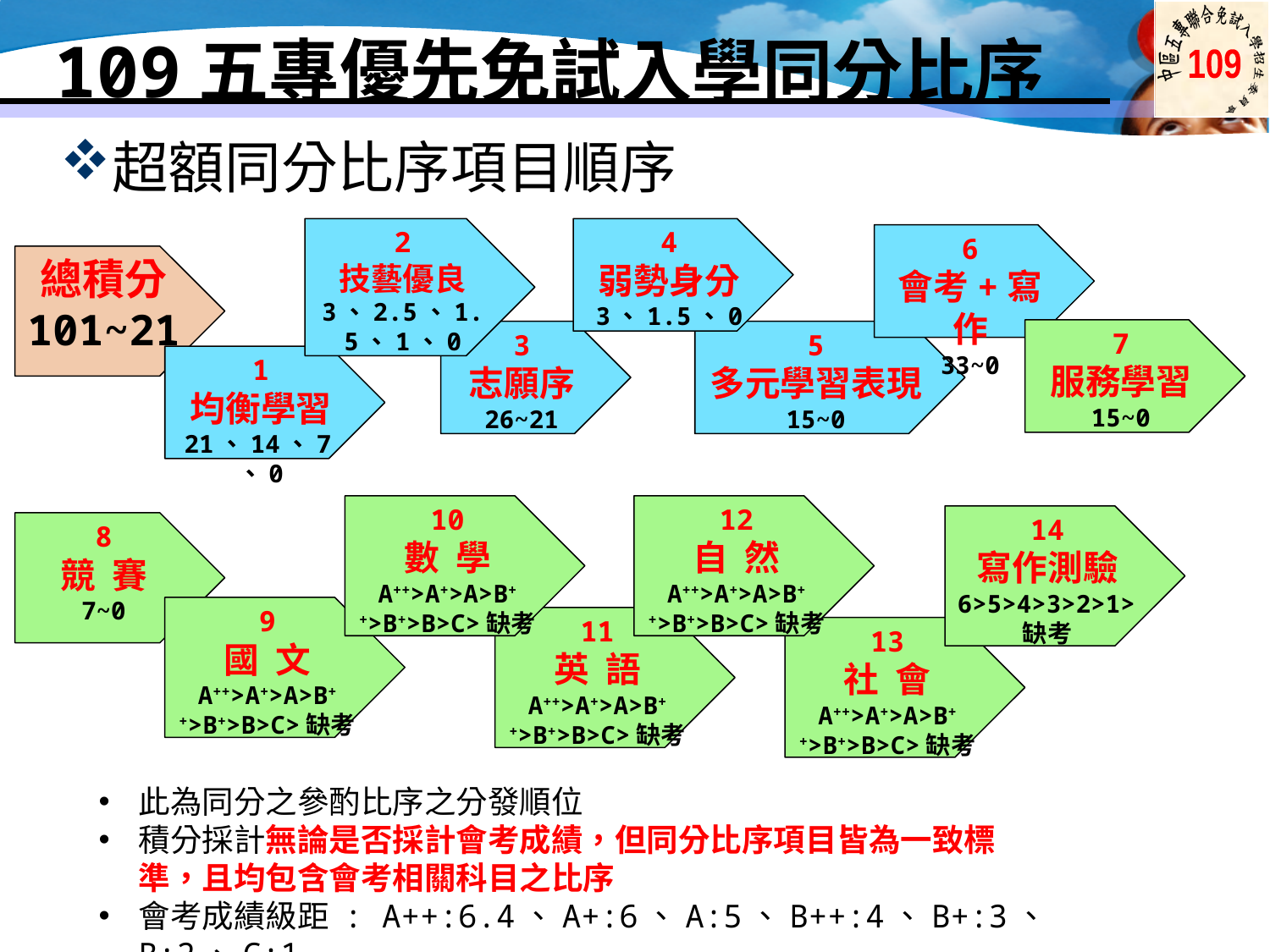

109五專優先免試入學同分比序
超額同分比序項目順序
2
技藝優良
3、2.5、1.5、1、0
4
弱勢身分
3、1.5、0
6
會考+寫作
33~0
總積分
101~21
7
服務學習
15~0
3
志願序
26~21
5
多元學習表現
15~0
1
均衡學習
21、14、7、0
10
數  學
A++>A+>A>B++>B+>B>C>缺考
12
自  然
A++>A+>A>B++>B+>B>C>缺考
14
寫作測驗
6>5>4>3>2>1>缺考
8
競  賽
7~0
9
國  文
A++>A+>A>B++>B+>B>C>缺考
11
英  語
A++>A+>A>B++>B+>B>C>缺考
13
社  會
A++>A+>A>B++>B+>B>C>缺考
此為同分之參酌比序之分發順位
積分採計無論是否採計會考成績，但同分比序項目皆為一致標準，且均包含會考相關科目之比序
會考成績級距 : A++:6.4、A+:6、A:5、B++:4、B+:3、B:2、C:1